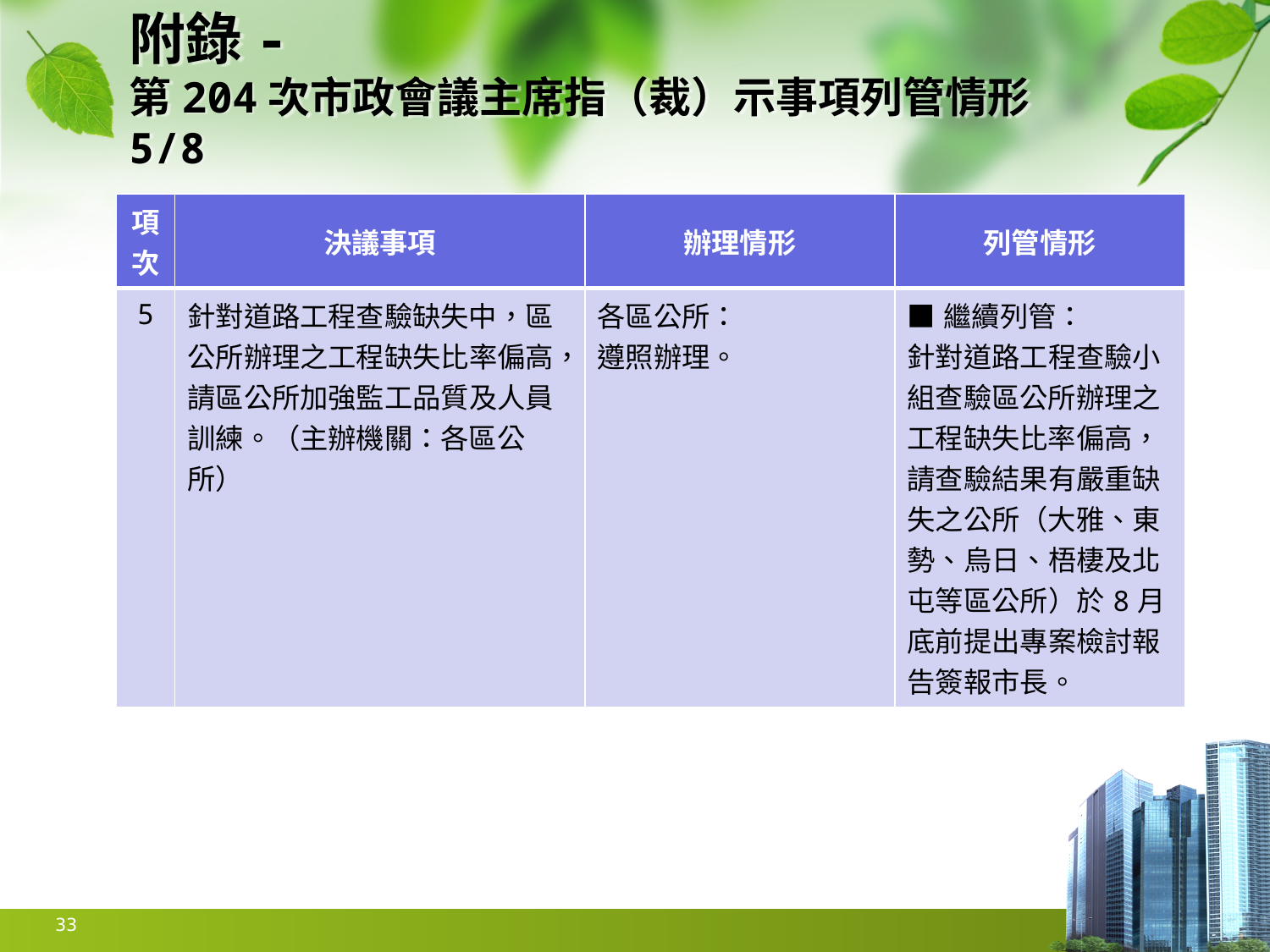

# 附錄- 第204次市政會議主席指（裁）示事項列管情形　5/8

| 項次 | 決議事項 | 辦理情形 | 列管情形 |
| --- | --- | --- | --- |
| 5 | 針對道路工程查驗缺失中，區公所辦理之工程缺失比率偏高，請區公所加強監工品質及人員訓練。（主辦機關：各區公所） | 各區公所： 遵照辦理。 | ■繼續列管： 針對道路工程查驗小組查驗區公所辦理之工程缺失比率偏高，請查驗結果有嚴重缺失之公所（大雅、東勢、烏日、梧棲及北屯等區公所）於8月底前提出專案檢討報告簽報市長。 |
33